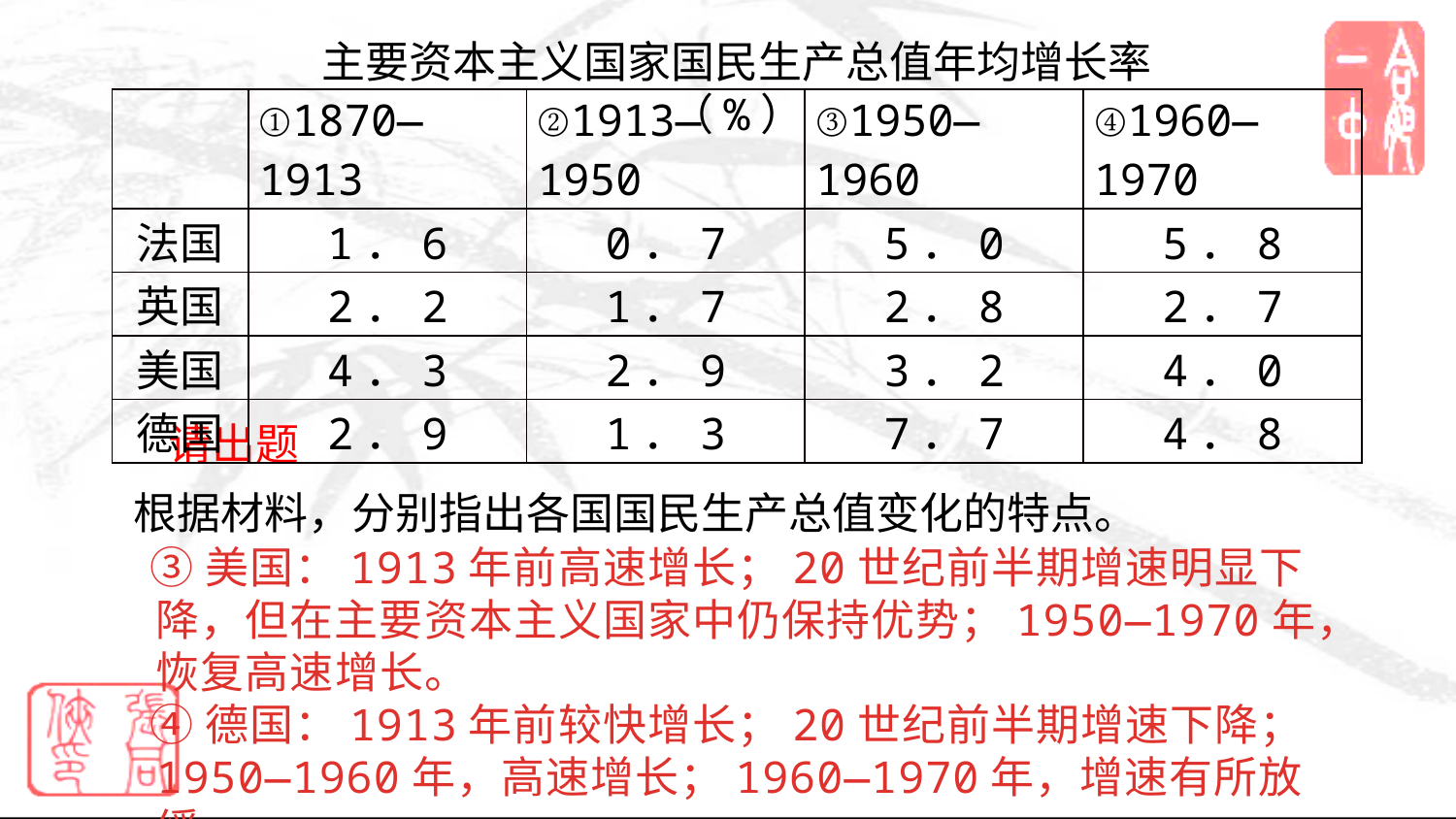

主要资本主义国家国民生产总值年均增长率（%）
|  | ①1870—1913 | ②1913—1950 | ③1950—1960 | ④1960—1970 |
| --- | --- | --- | --- | --- |
| 法国 | 1．6 | 0．7 | 5．0 | 5．8 |
| 英国 | 2．2 | 1．7 | 2．8 | 2．7 |
| 美国 | 4．3 | 2．9 | 3．2 | 4．0 |
| 德国 | 2．9 | 1．3 | 7．7 | 4．8 |
请出题
根据材料，分别指出各国国民生产总值变化的特点。
③美国：1913年前高速增长；20世纪前半期增速明显下降，但在主要资本主义国家中仍保持优势；1950—1970年，恢复高速增长。
④德国：1913年前较快增长；20世纪前半期增速下降；1950—1960年，高速增长；1960—1970年，增速有所放缓。